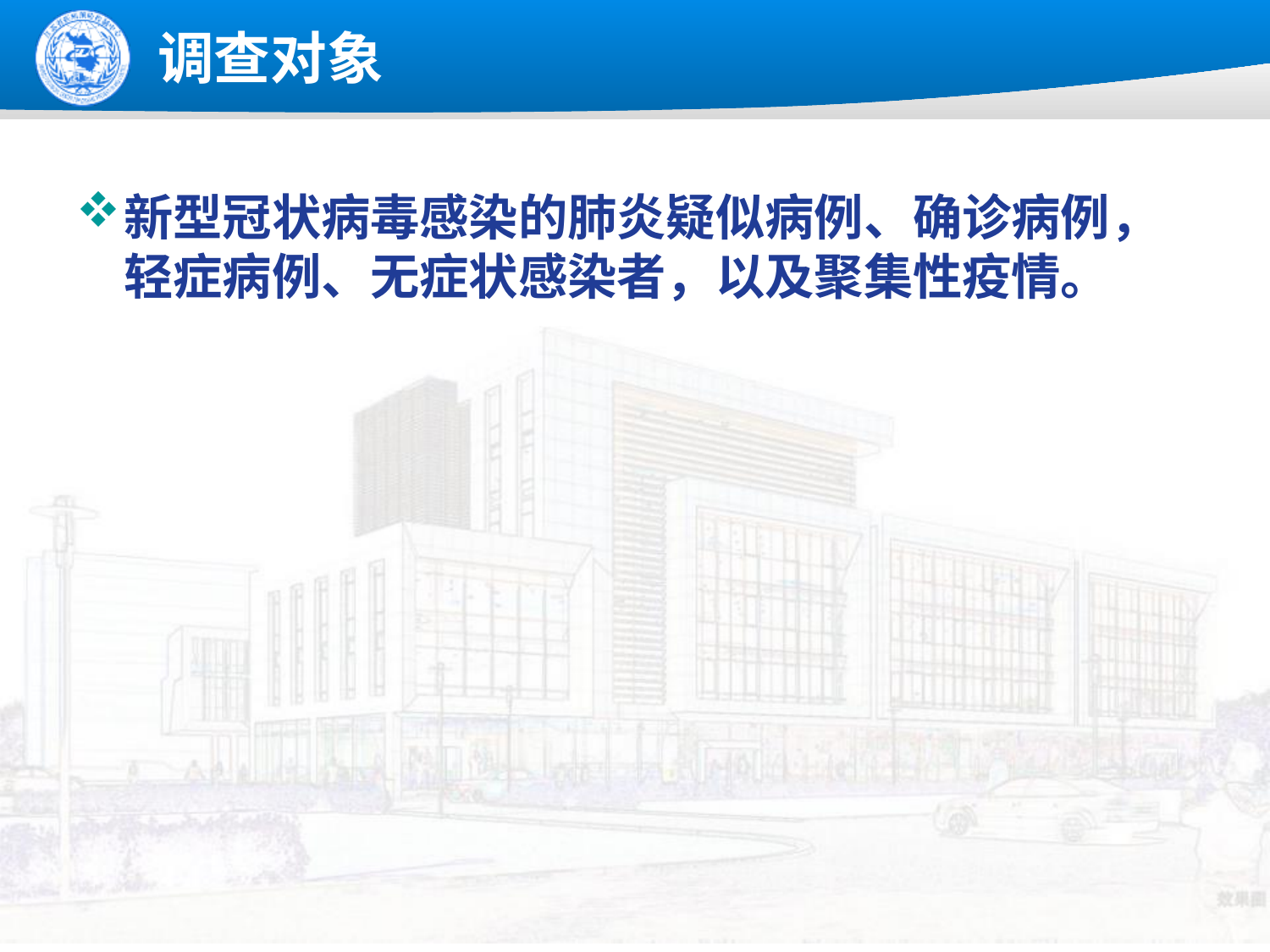

# 调查对象
新型冠状病毒感染的肺炎疑似病例、确诊病例，轻症病例、无症状感染者，以及聚集性疫情。